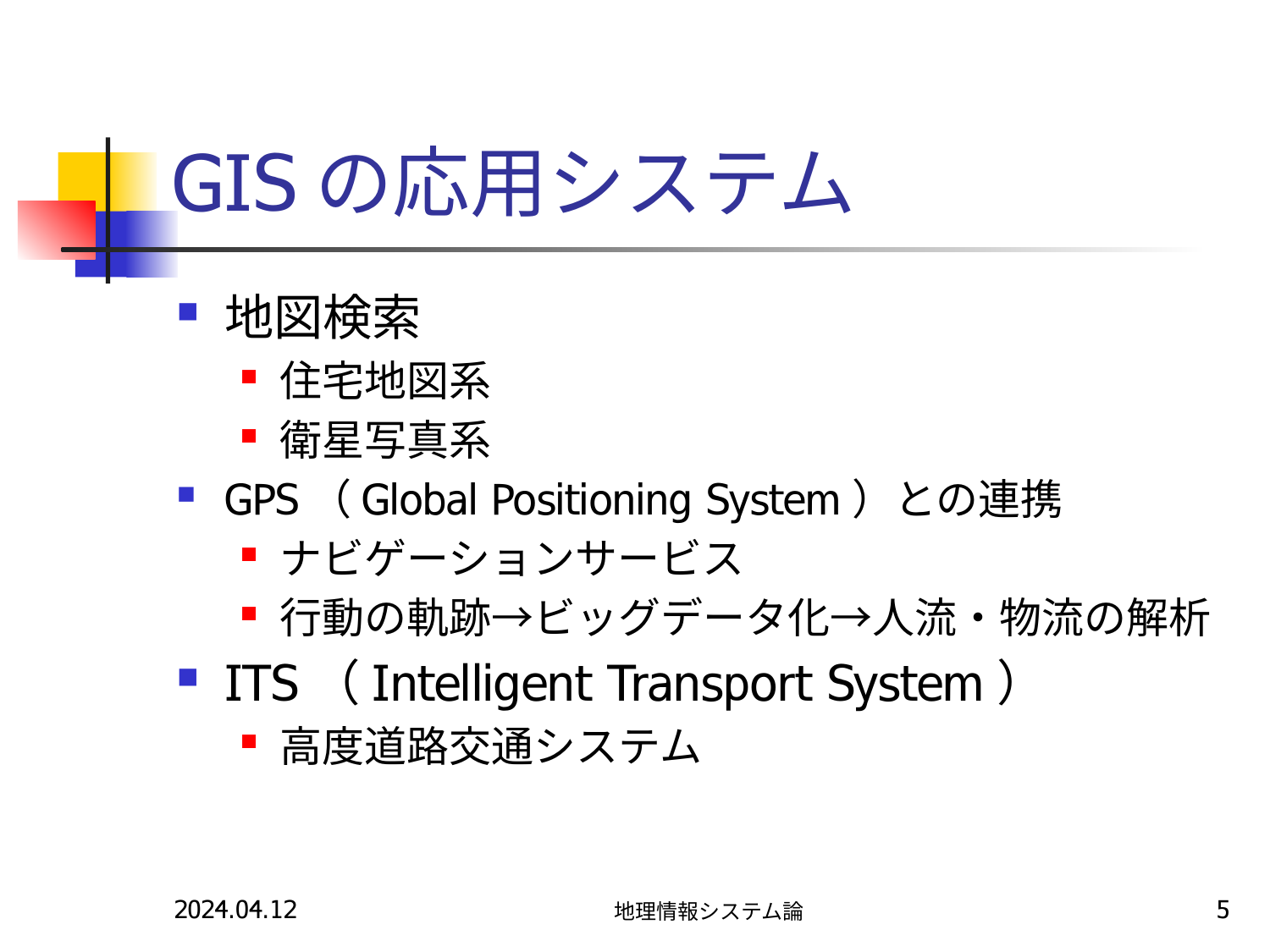

# GISの応用システム
地図検索
住宅地図系
衛星写真系
GPS（Global Positioning System）との連携
ナビゲーションサービス
行動の軌跡→ビッグデータ化→人流・物流の解析
ITS（Intelligent Transport System）
高度道路交通システム

2024.04.12
地理情報システム論
5